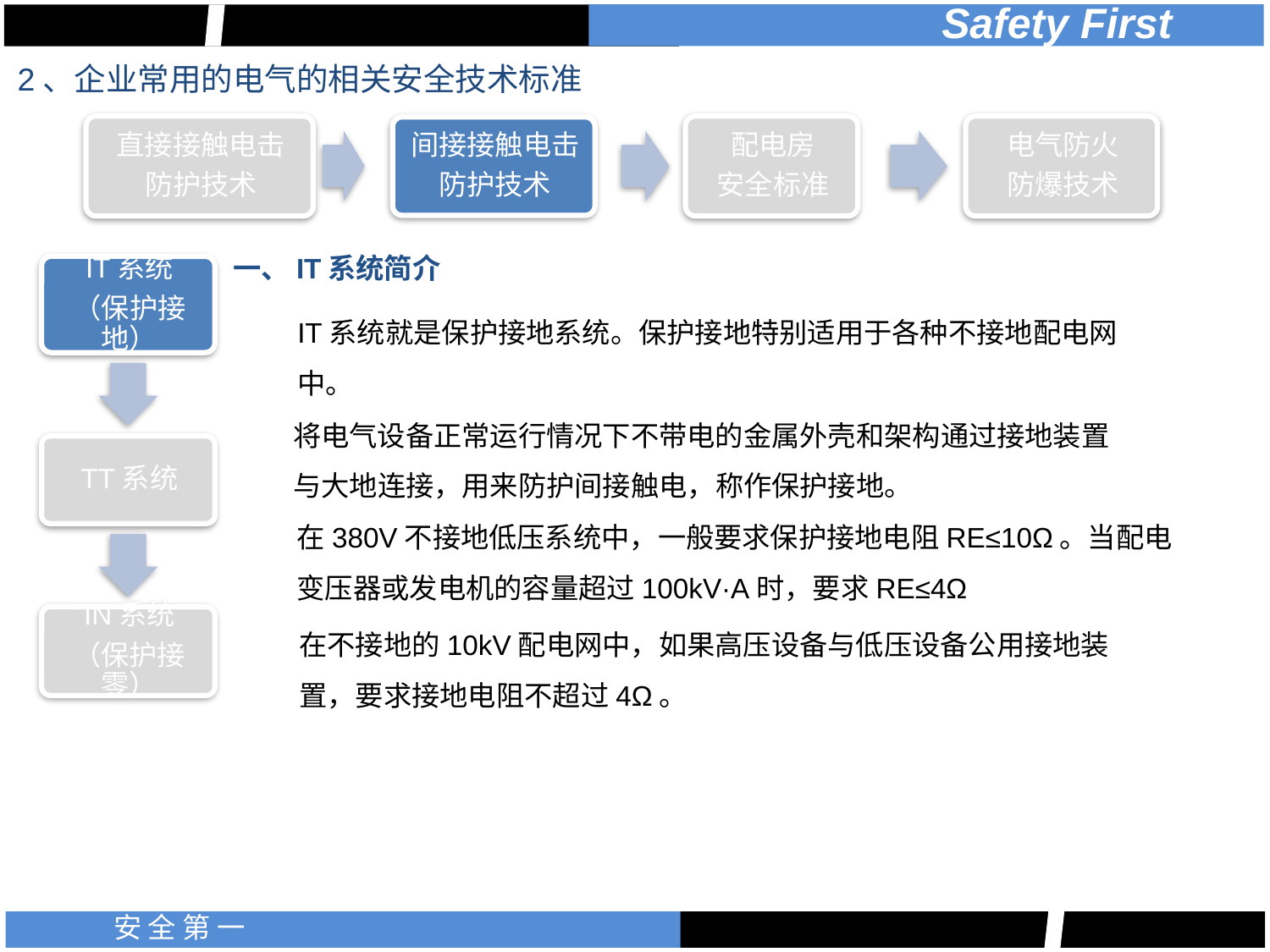

2、企业常用的电气的相关安全技术标准
直接接触电击
防护技术

间接接触电击
防护技术

配电房
安全标准

电气防火
防爆技术
一、IT系统简介
IT系统
（保护接地）

TT系统

IN系统
（保护接零）
IT系统就是保护接地系统。保护接地特别适用于各种不接地配电网中。
将电气设备正常运行情况下不带电的金属外壳和架构通过接地装置与大地连接，用来防护间接触电，称作保护接地。
在380V不接地低压系统中，一般要求保护接地电阻RE≤10Ω。当配电变压器或发电机的容量超过100kV·A时，要求RE≤4Ω
在不接地的10kV配电网中，如果高压设备与低压设备公用接地装置，要求接地电阻不超过4Ω。